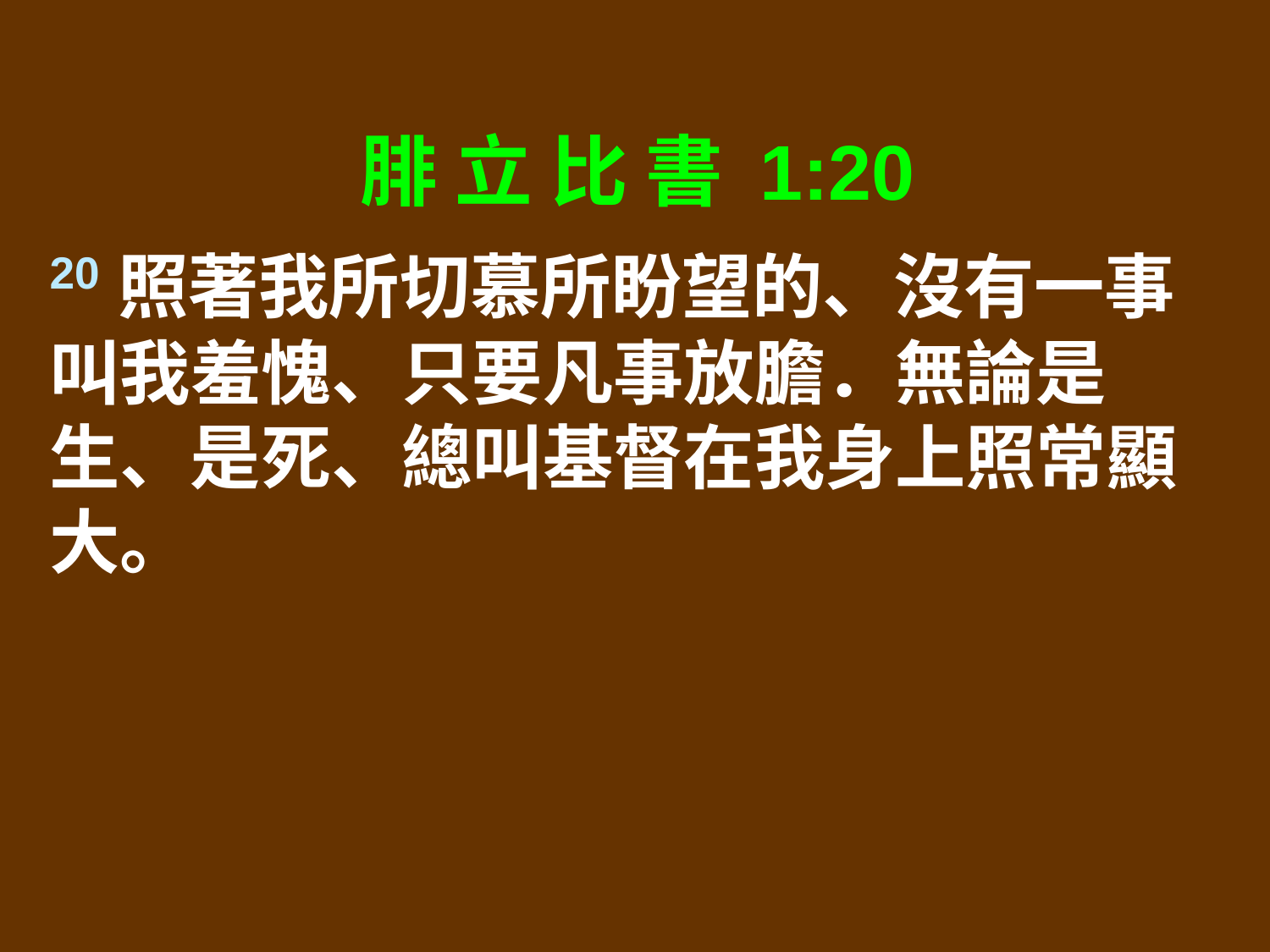

腓 立 比 書 1:20
20照著我所切慕所盼望的、沒有一事叫我羞愧、只要凡事放膽．無論是生、是死、總叫基督在我身上照常顯大。